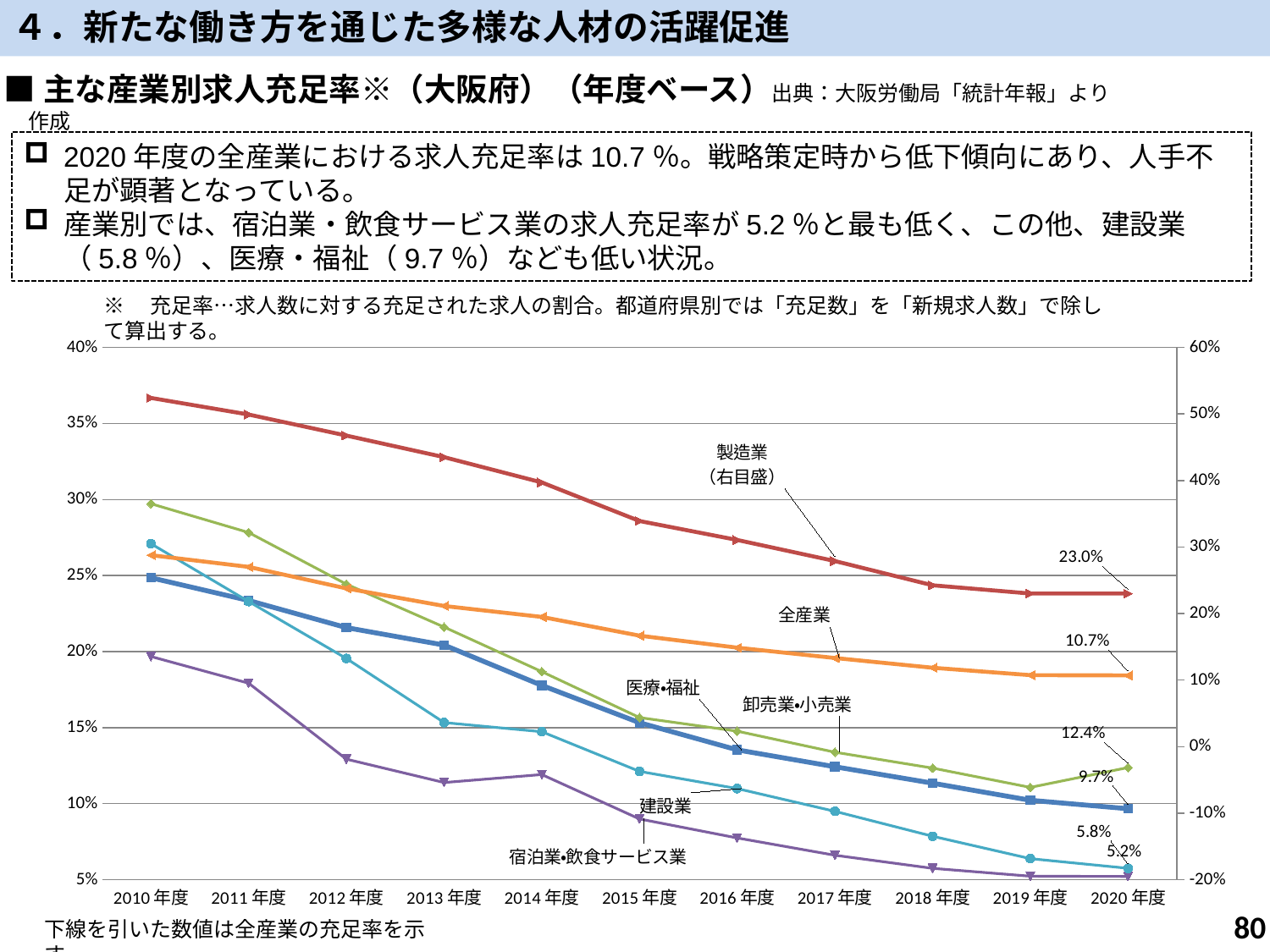

４．新たな働き方を通じた多様な人材の活躍促進
■主な産業別求人充足率※（大阪府）（年度ベース）出典：大阪労働局「統計年報」より作成
2020年度の全産業における求人充足率は10.7％。戦略策定時から低下傾向にあり、人手不足が顕著となっている。
産業別では、宿泊業・飲食サービス業の求人充足率が5.2％と最も低く、この他、建設業（5.8％）、医療・福祉（9.7％）なども低い状況。
※　充足率…求人数に対する充足された求人の割合。都道府県別では「充足数」を「新規求人数」で除して算出する。

### Chart

| Category | 医療・福祉 | 卸売業・小売業 | 宿泊業・飲食サービス業 | 建設業 | 製造業 | 全産業 |
|---|---|---|---|---|---|---|
| 2010年度 | 0.2485685015458354 | 0.29725371892229274 | 0.19674273650346838 | 0.2709630064591897 | 0.5241382135468938 | 0.28782068955509765 |
| 2011年度 | 0.23363574285435568 | 0.2783193392822369 | 0.1792090547732938 | 0.23294692469821804 | 0.4991430061852597 | 0.27018224543418057 |
| 2012年度 | 0.21577572672679016 | 0.24437538723667906 | 0.12926844763508147 | 0.19546676260819876 | 0.4675520189257487 | 0.23786359013385802 |
| 2013年度 | 0.2042902117729877 | 0.21614369029303374 | 0.11390052510472594 | 0.1533076153736248 | 0.43514597548698447 | 0.21146462680949069 |
| 2014年度 | 0.17778189417137963 | 0.18681681554548918 | 0.11914983575633395 | 0.14730219256434698 | 0.397089270490805 | 0.19503754904267429 |
| 2015年度 | 0.15320632664307823 | 0.15661465845024256 | 0.08993693062368606 | 0.12120803299541302 | 0.33913491406896334 | 0.16677553065053188 |
| 2016年度 | 0.13538814474950048 | 0.14768393286177522 | 0.07746156038210406 | 0.10991126430038134 | 0.3106440677966102 | 0.1487427110966876 |
| 2017年度 | 0.12426253531148221 | 0.13383121974087275 | 0.06608869164344446 | 0.0949652135919067 | 0.27893934444081453 | 0.13319571706491232 |
| 2018年度 | 0.11344836419829603 | 0.1233776742078519 | 0.05746999647017296 | 0.07857142857142857 | 0.2425137621842506 | 0.11856779953758569 |
| 2019年度 | 0.10221867095027345 | 0.1107007257793734 | 0.052316426543838036 | 0.06384427277274496 | 0.2301789901748345 | 0.10740344350606179 |
| 2020年度 | 0.0966626514561043 | 0.12375053898318372 | 0.05215134114685755 | 0.05751086459286368 | 0.23012570627655382 | 0.10705424233467382 |
80
下線を引いた数値は全産業の充足率を示す